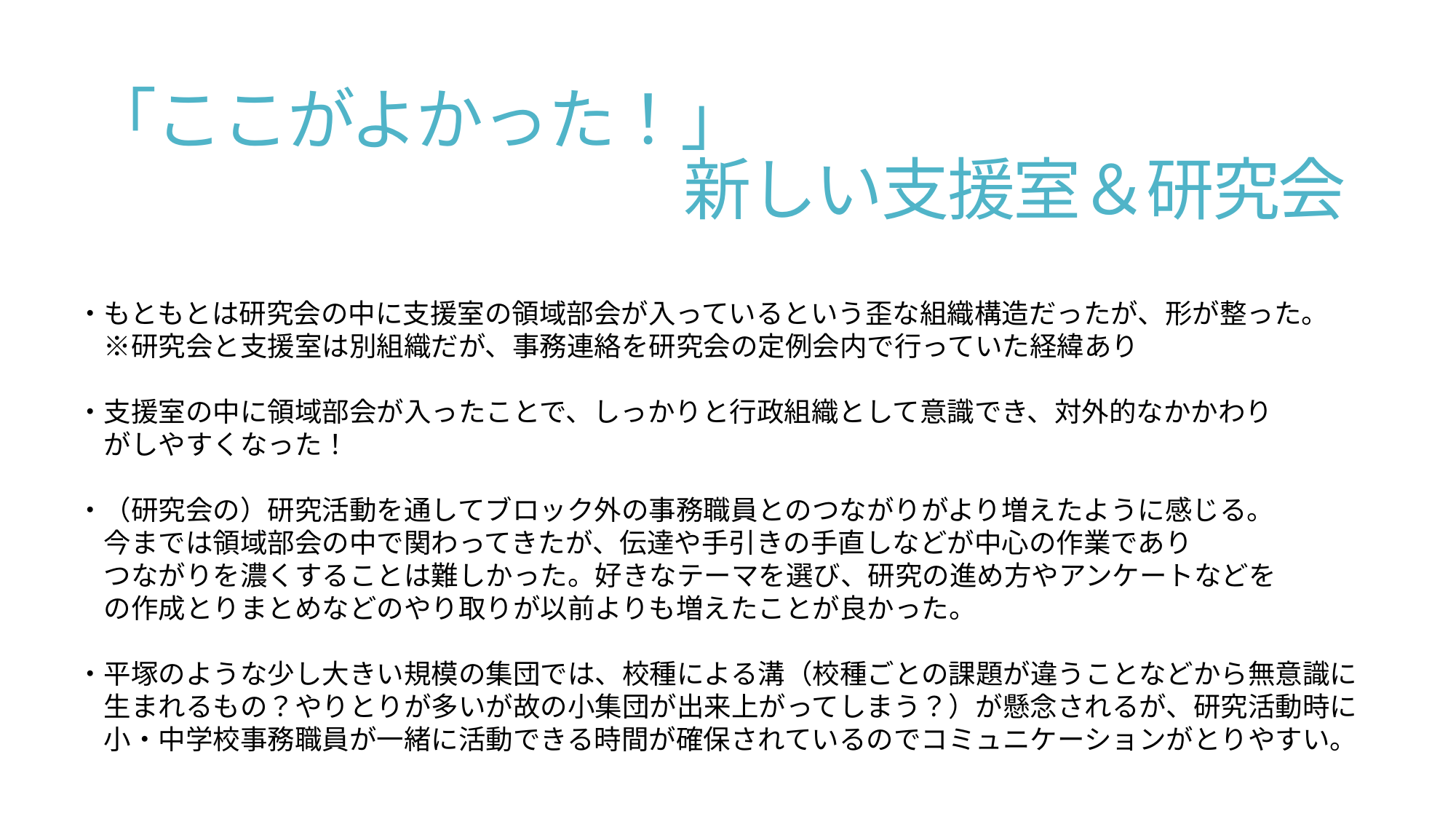

# 「ここがよかった！」 　　　　　　　　　新しい支援室＆研究会
・もともとは研究会の中に支援室の領域部会が入っているという歪な組織構造だったが、形が整った。
　※研究会と支援室は別組織だが、事務連絡を研究会の定例会内で行っていた経緯あり

・支援室の中に領域部会が入ったことで、しっかりと行政組織として意識でき、対外的なかかわり
　がしやすくなった！

・（研究会の）研究活動を通してブロック外の事務職員とのつながりがより増えたように感じる。
　今までは領域部会の中で関わってきたが、伝達や手引きの手直しなどが中心の作業であり
　つながりを濃くすることは難しかった。好きなテーマを選び、研究の進め方やアンケートなどを
　の作成とりまとめなどのやり取りが以前よりも増えたことが良かった。

・平塚のような少し大きい規模の集団では、校種による溝（校種ごとの課題が違うことなどから無意識に
　生まれるもの？やりとりが多いが故の小集団が出来上がってしまう？）が懸念されるが、研究活動時に
　小・中学校事務職員が一緒に活動できる時間が確保されているのでコミュニケーションがとりやすい。